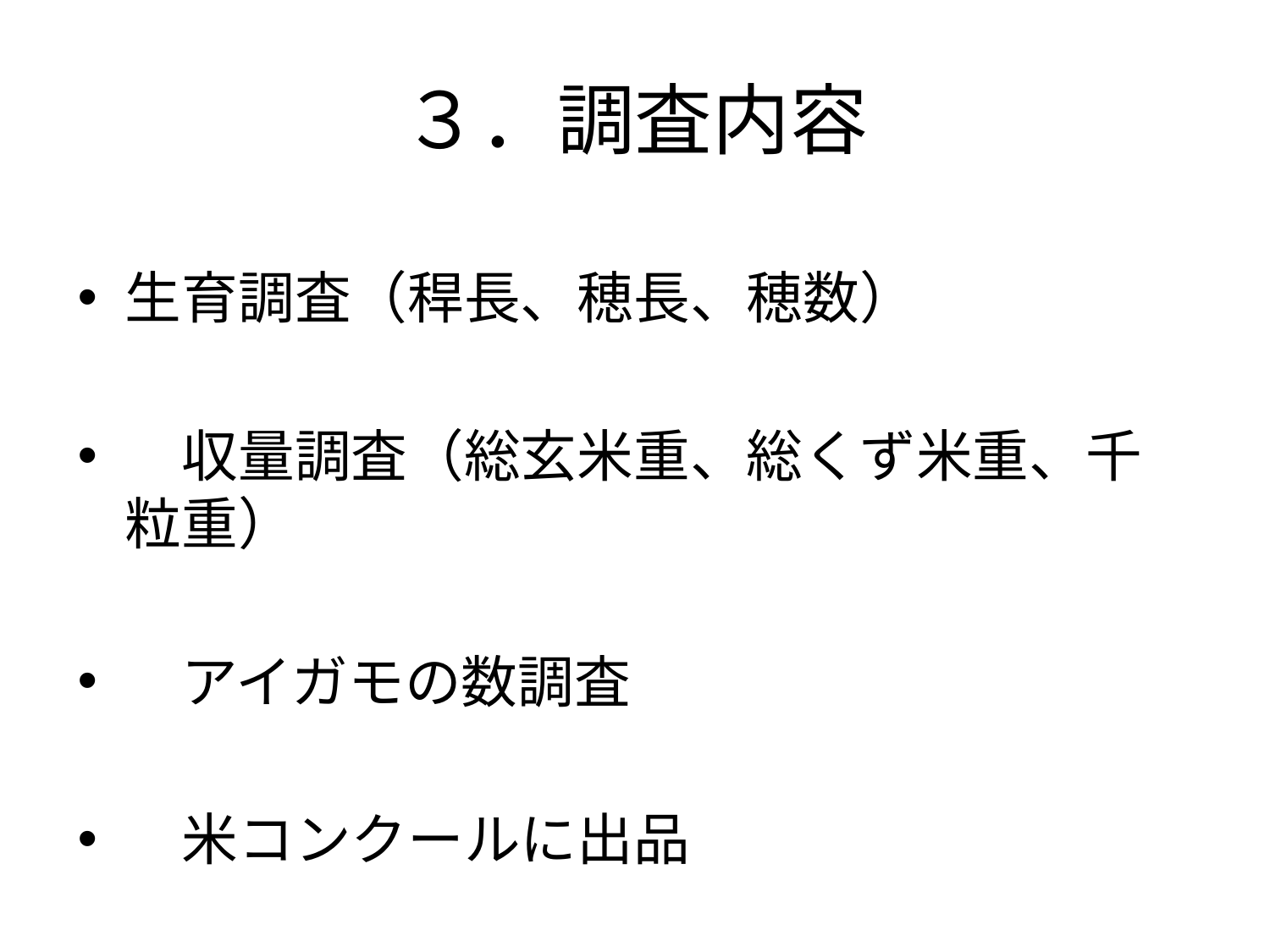

# ３．調査内容
生育調査（稈長、穂長、穂数）

　収量調査（総玄米重、総くず米重、千粒重）

　アイガモの数調査

　米コンクールに出品